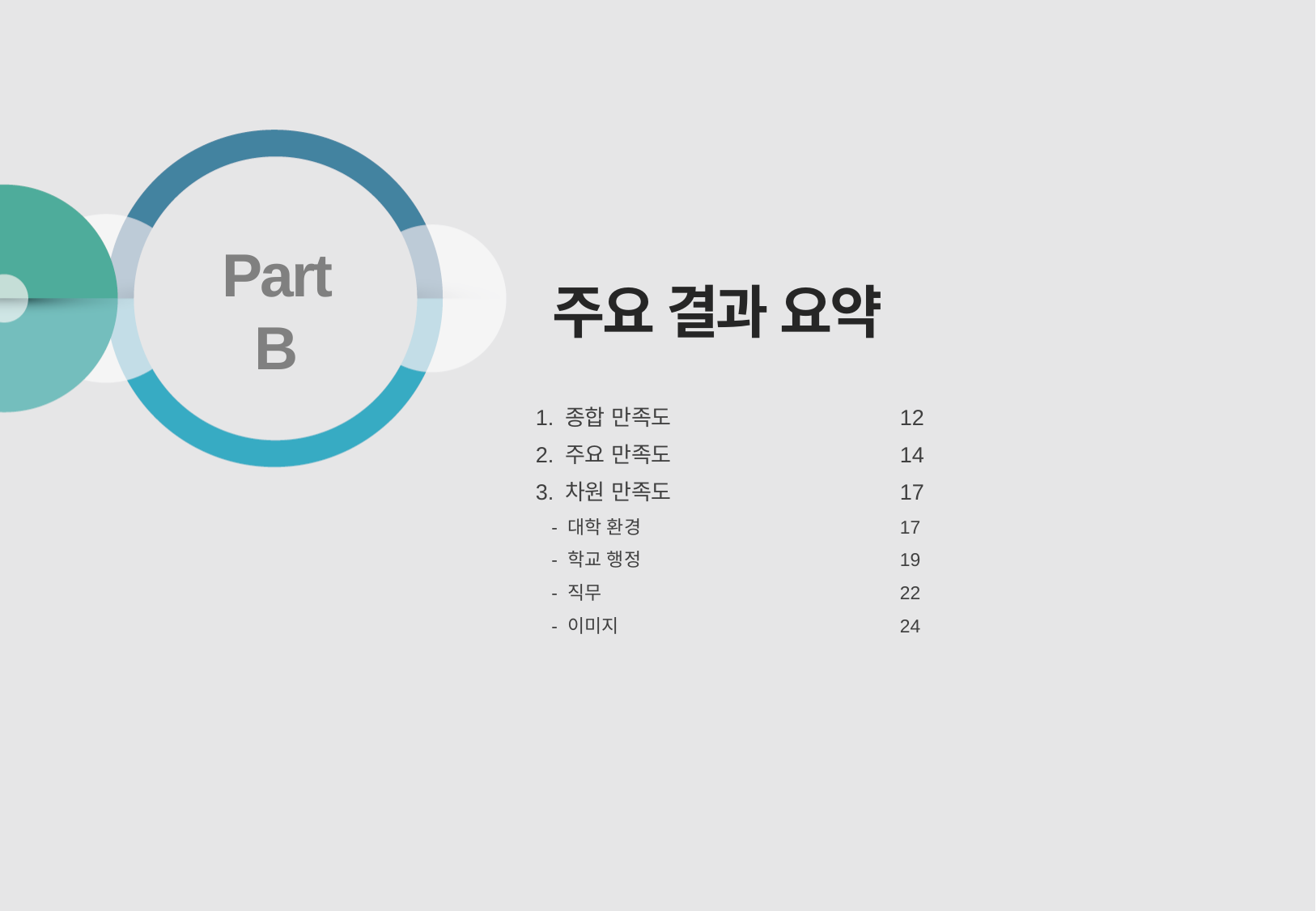

# 주요 결과 요약
Part B
1. 종합 만족도		12
2. 주요 만족도		14
3. 차원 만족도		17
   - 대학 환경			17
   - 학교 행정			19
   - 직무			22
   - 이미지			24